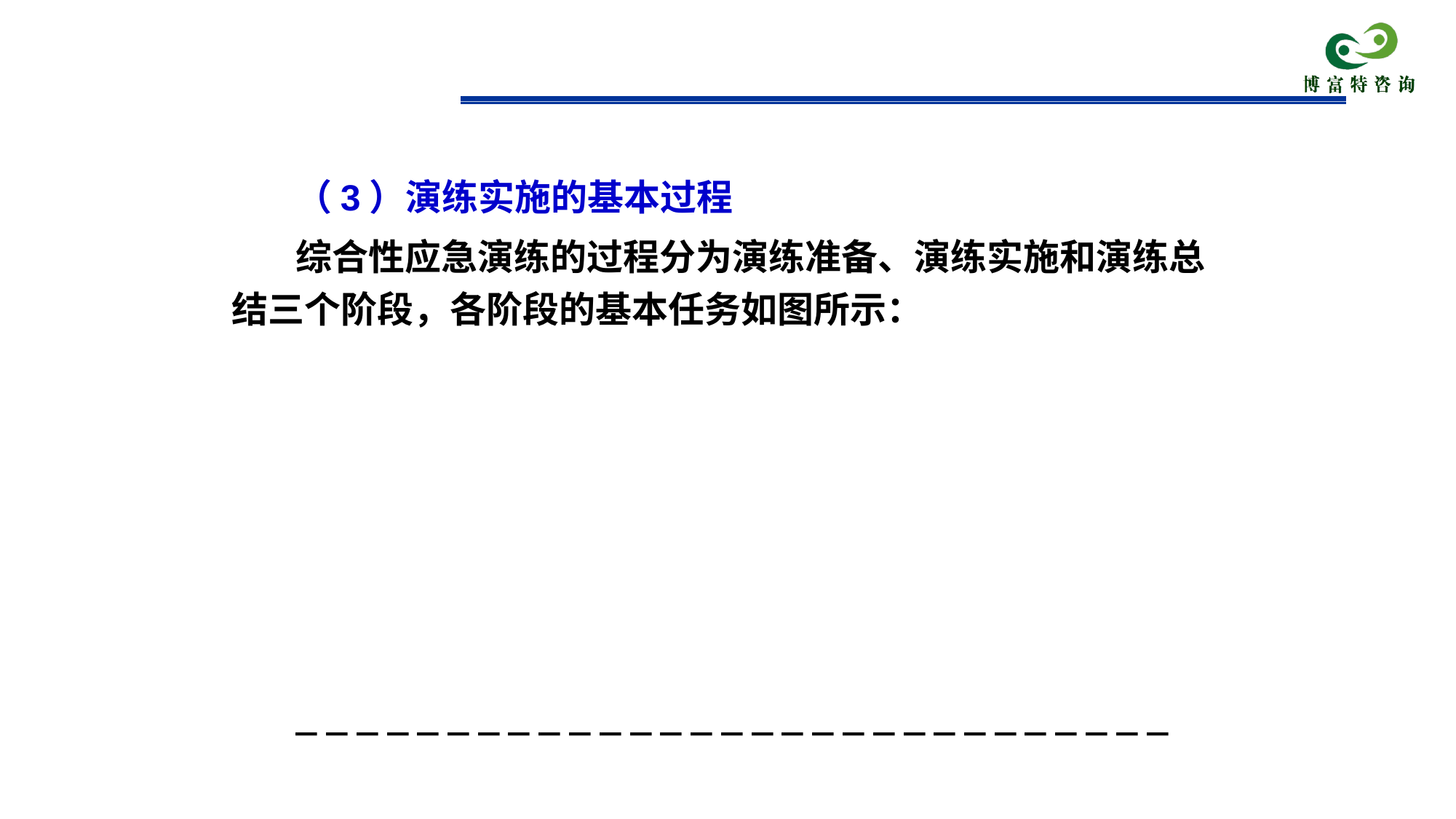

# （3）演练实施的基本过程
综合性应急演练的过程分为演练准备、演练实施和演练总结三个阶段，各阶段的基本任务如图所示：

－－－－－－－－－－－－－－－－－－－－－－－－－－－－－